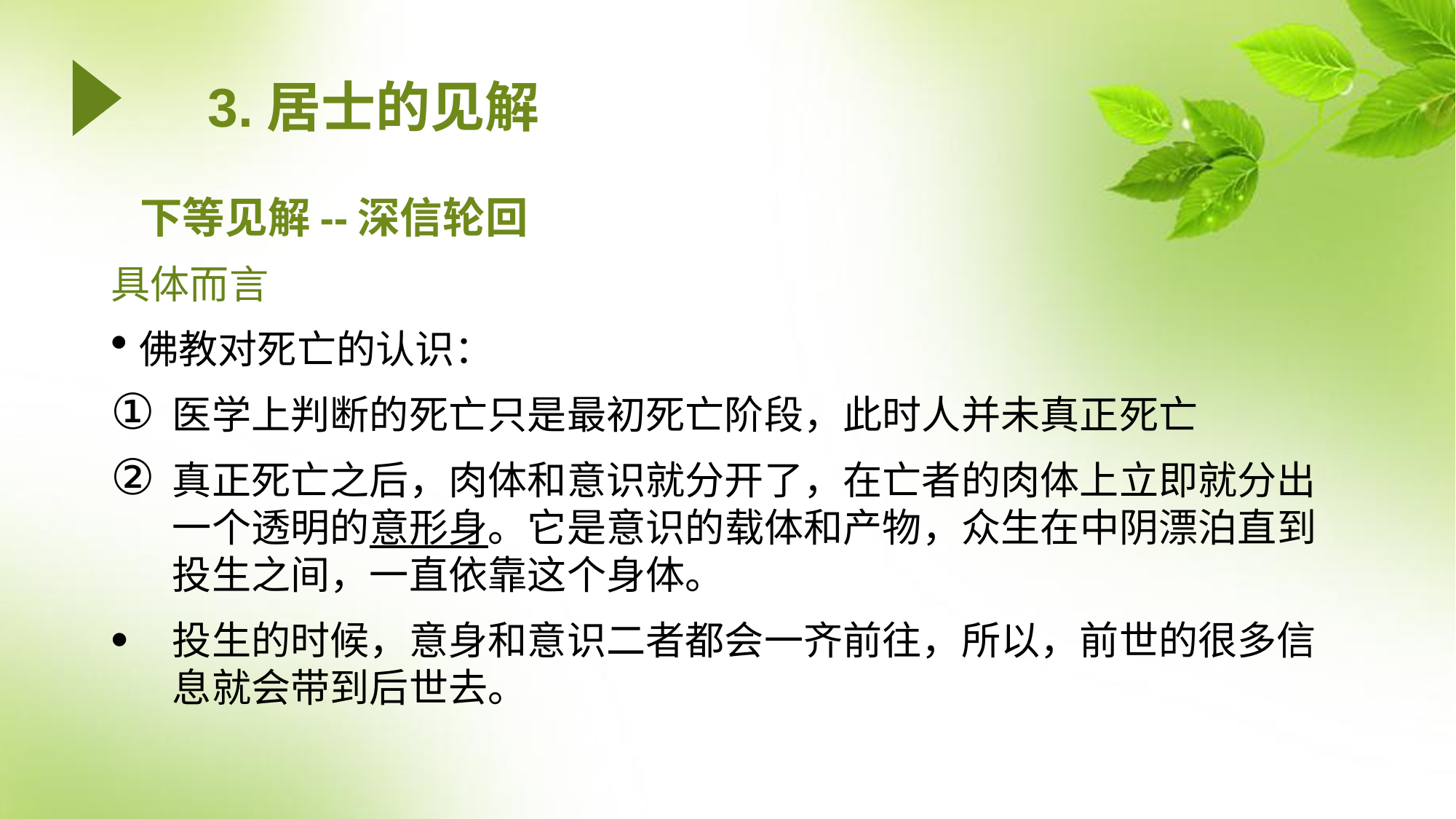

3.居士的见解
# 下等见解--深信轮回
具体而言
佛教对死亡的认识：
医学上判断的死亡只是最初死亡阶段，此时人并未真正死亡
真正死亡之后，肉体和意识就分开了，在亡者的肉体上立即就分出一个透明的意形身。它是意识的载体和产物，众生在中阴漂泊直到投生之间，一直依靠这个身体。
投生的时候，意身和意识二者都会一齐前往，所以，前世的很多信息就会带到后世去。